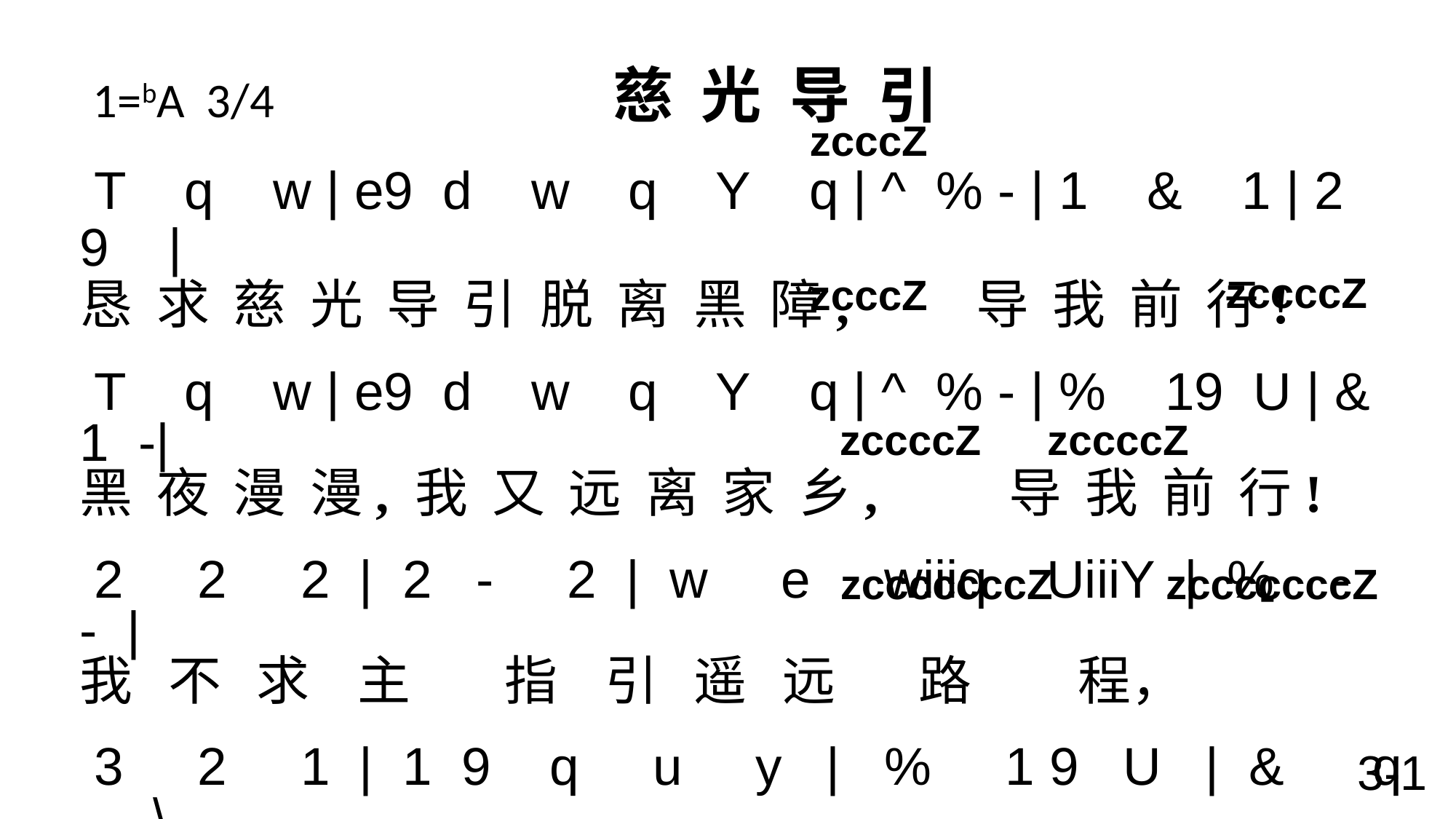

# 1=bA  3/4                              慈  光  导  引
zcccZ
 T    q    w | e9  d    w    q    Y    q | ^  % - | 1    &    1 | 2   9    |
恳  求  慈  光  导  引  脱  离  黑  障,        导  我  前  行!
 T    q    w | e9  d    w    q    Y    q | ^  % - | %    19  U | &   1  -|
黑  夜  漫  漫, 我  又  远  离  家  乡,        导  我  前  行!
 2     2     2  |  2   -     2  |  w     e     wiiiq    UiiiY  |  %    -    -  |
我   不   求    主        指    引   遥   远       路         程，
 3     2     1  |  1  9    q     u     y   |   %     1 9   U   |  &      q      \
我   只   恳    求,     一   步   一      步           带     领。
    zccccZ
zcccZ
zccccZ      zccccZ

    zcccccccZ
    zcccccccZ
-
3-1